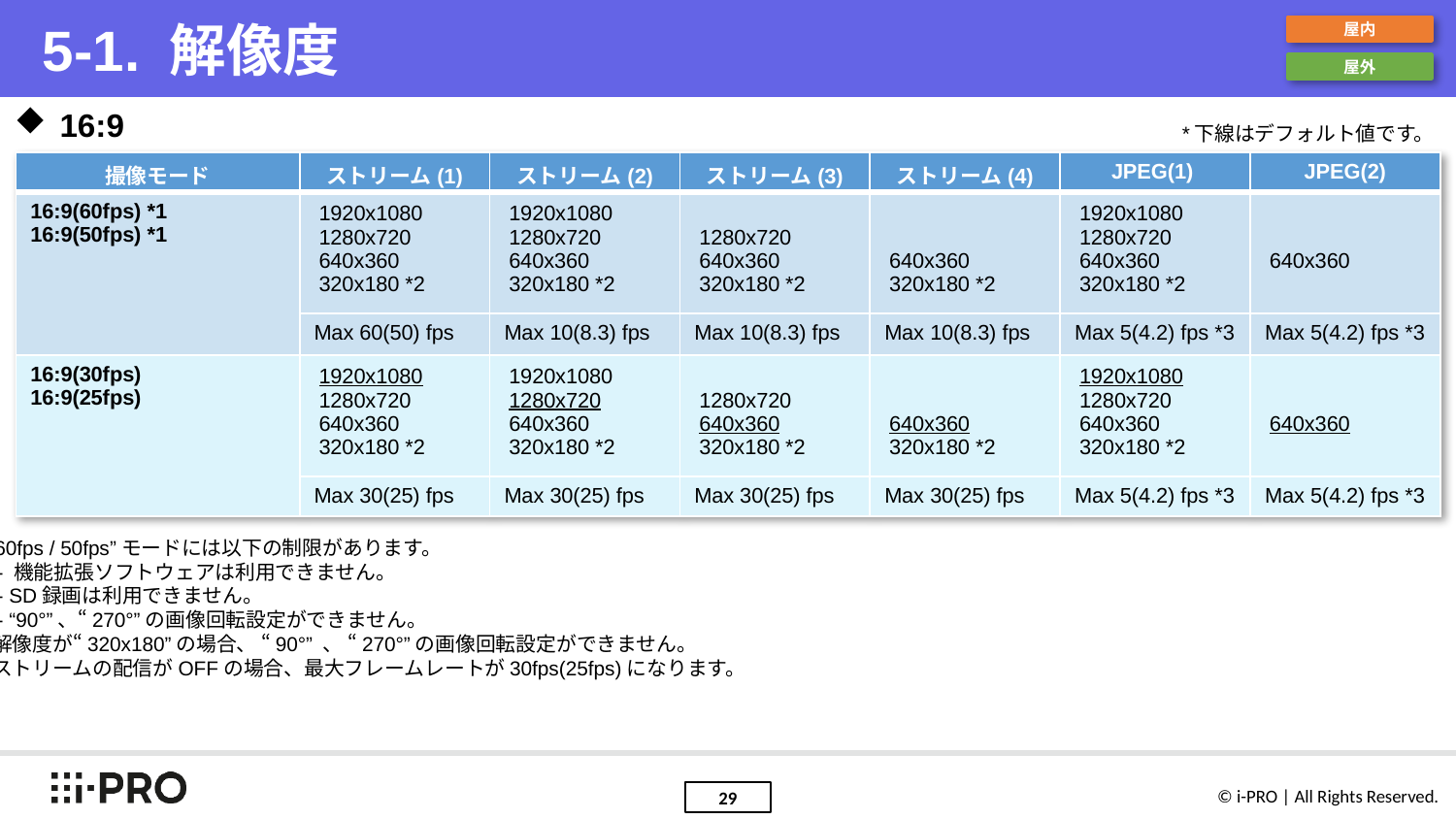

# 5-1. 解像度
屋内
屋外
16:9
*下線はデフォルト値です。
| 撮像モード | ストリーム(1) | ストリーム(2) | ストリーム(3) | ストリーム(4) | JPEG(1) | JPEG(2) |
| --- | --- | --- | --- | --- | --- | --- |
| 16:9(60fps) \*1 16:9(50fps) \*1 | 1920x1080 1280x720 640x360 320x180 \*2 | 1920x1080 1280x720 640x360 320x180 \*2 | 1280x720 640x360 320x180 \*2 | 640x360 320x180 \*2 | 1920x1080 1280x720 640x360 320x180 \*2 | 640x360 |
|  | Max 60(50) fps | Max 10(8.3) fps | Max 10(8.3) fps | Max 10(8.3) fps | Max 5(4.2) fps \*3 | Max 5(4.2) fps \*3 |
| 16:9(30fps) 16:9(25fps) | 1920x1080 1280x720 640x360 320x180 \*2 | 1920x1080 1280x720 640x360 320x180 \*2 | 1280x720 640x360 320x180 \*2 | 640x360 320x180 \*2 | 1920x1080 1280x720 640x360 320x180 \*2 | 640x360 |
|  | Max 30(25) fps | Max 30(25) fps | Max 30(25) fps | Max 30(25) fps | Max 5(4.2) fps \*3 | Max 5(4.2) fps \*3 |
*1 “60fps / 50fps”モードには以下の制限があります。
      - 機能拡張ソフトウェアは利用できません。
      - SD録画は利用できません。
      - “90°”、“270°”の画像回転設定ができません。
*2 解像度が“320x180”の場合、 “90°” 、 “270°”の画像回転設定ができません。
*3 ストリームの配信がOFFの場合、最大フレームレートが30fps(25fps)になります。